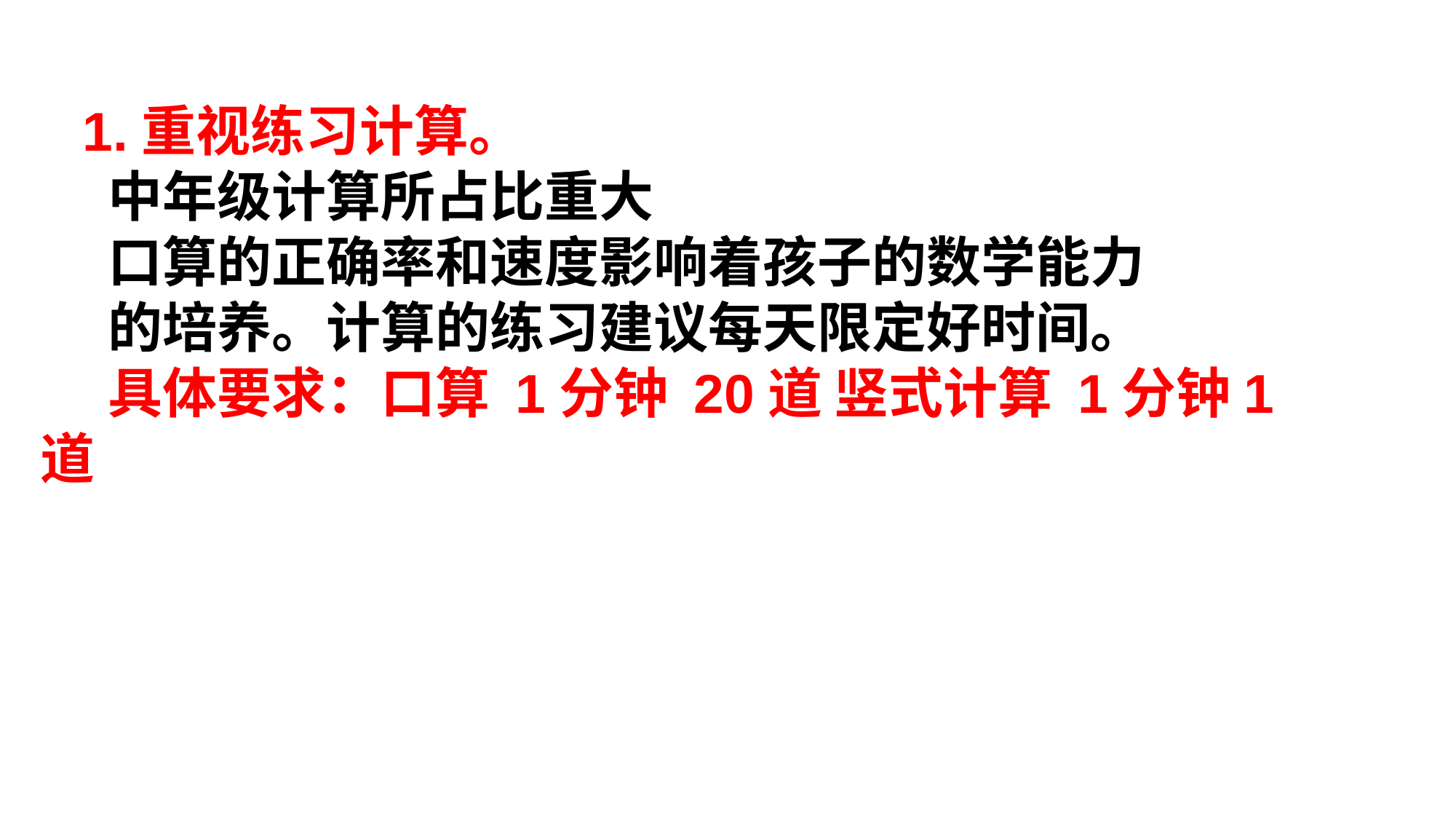

1.重视练习计算。
 中年级计算所占比重大
 口算的正确率和速度影响着孩子的数学能力
 的培养。计算的练习建议每天限定好时间。
 具体要求：口算 1分钟 20道 竖式计算 1分钟1道